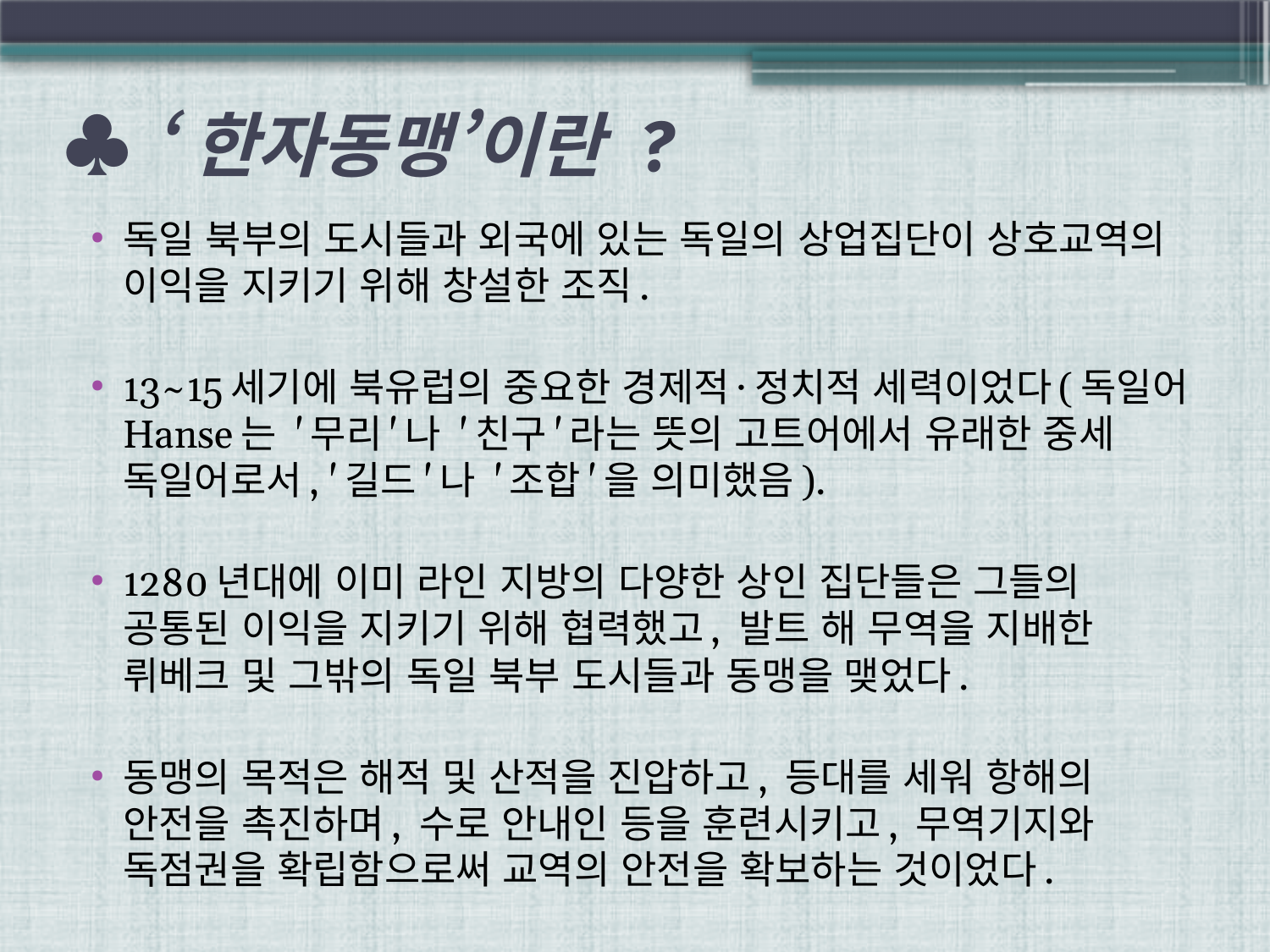

# ♣ ‘한자동맹’이란 ?
독일 북부의 도시들과 외국에 있는 독일의 상업집단이 상호교역의 이익을 지키기 위해 창설한 조직.

13~15세기에 북유럽의 중요한 경제적·정치적 세력이었다(독일어 Hanse는 '무리'나 '친구'라는 뜻의 고트어에서 유래한 중세 독일어로서, '길드'나 '조합'을 의미했음).

1280년대에 이미 라인 지방의 다양한 상인 집단들은 그들의 공통된 이익을 지키기 위해 협력했고, 발트 해 무역을 지배한 뤼베크 및 그밖의 독일 북부 도시들과 동맹을 맺었다.

동맹의 목적은 해적 및 산적을 진압하고, 등대를 세워 항해의 안전을 촉진하며, 수로 안내인 등을 훈련시키고, 무역기지와 독점권을 확립함으로써 교역의 안전을 확보하는 것이었다.